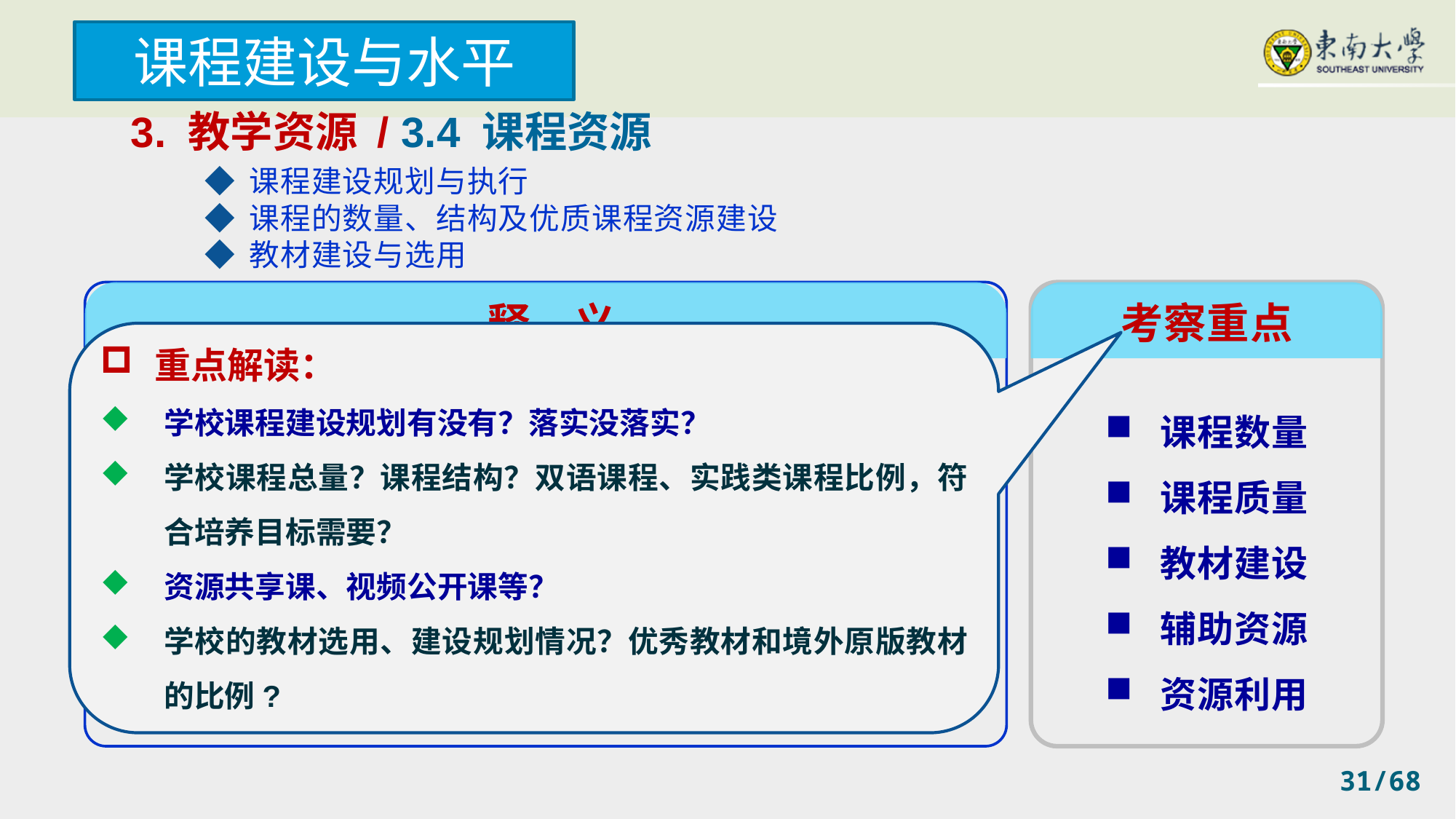

课程建设与水平
3. 教学资源 / 3.4 课程资源
◆ 课程建设规划与执行
◆ 课程的数量、结构及优质课程资源建设
◆ 教材建设与选用

释    义
考察重点
重点解读：
学校课程建设规划有没有？落实没落实？
学校课程总量？课程结构？双语课程、实践类课程比例，符合培养目标需要？
资源共享课、视频公开课等？
学校的教材选用、建设规划情况？优秀教材和境外原版教材的比例?

课程是教学的基本单元。课程资源包括课程与教材以及网络资源、学科与科研资源等辅助教学资源。属课堂教学及其他教学活动的“软”基础。
学校要加强课程资源建设，建成一批优秀课程与教材等，形成与培养目标相适应的、内容丰富的高水平辅助教学资源。
课程数量
课程质量
教材建设
辅助资源
资源利用